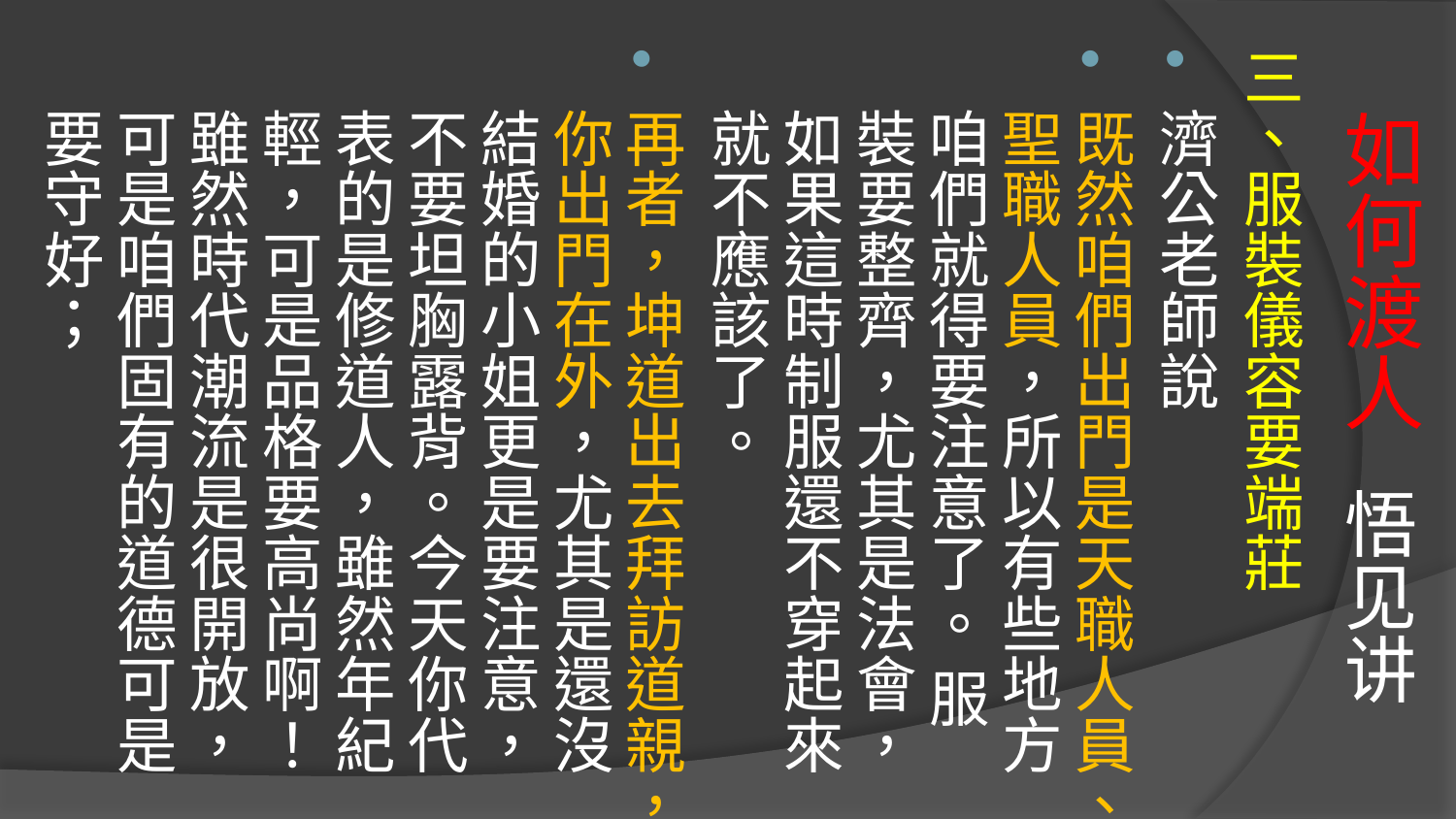

# 如何渡人   悟见讲
三、服裝儀容要端莊
濟公老師說
既然咱們出門是天職人員、聖職人員，所以有些地方咱們就得要注意了。 服裝要整齊，尤其是法會，如果這時制服還不穿起來就不應該了。
再者，坤道出去拜訪道親，你出門在外，尤其是還沒結婚的小姐更是要注意，不要坦胸露背。今天你代表的是修道人，雖然年紀輕，可是品格要高尚啊！ 雖然時代潮流是很開放，可是咱們固有的道德可是要守好；